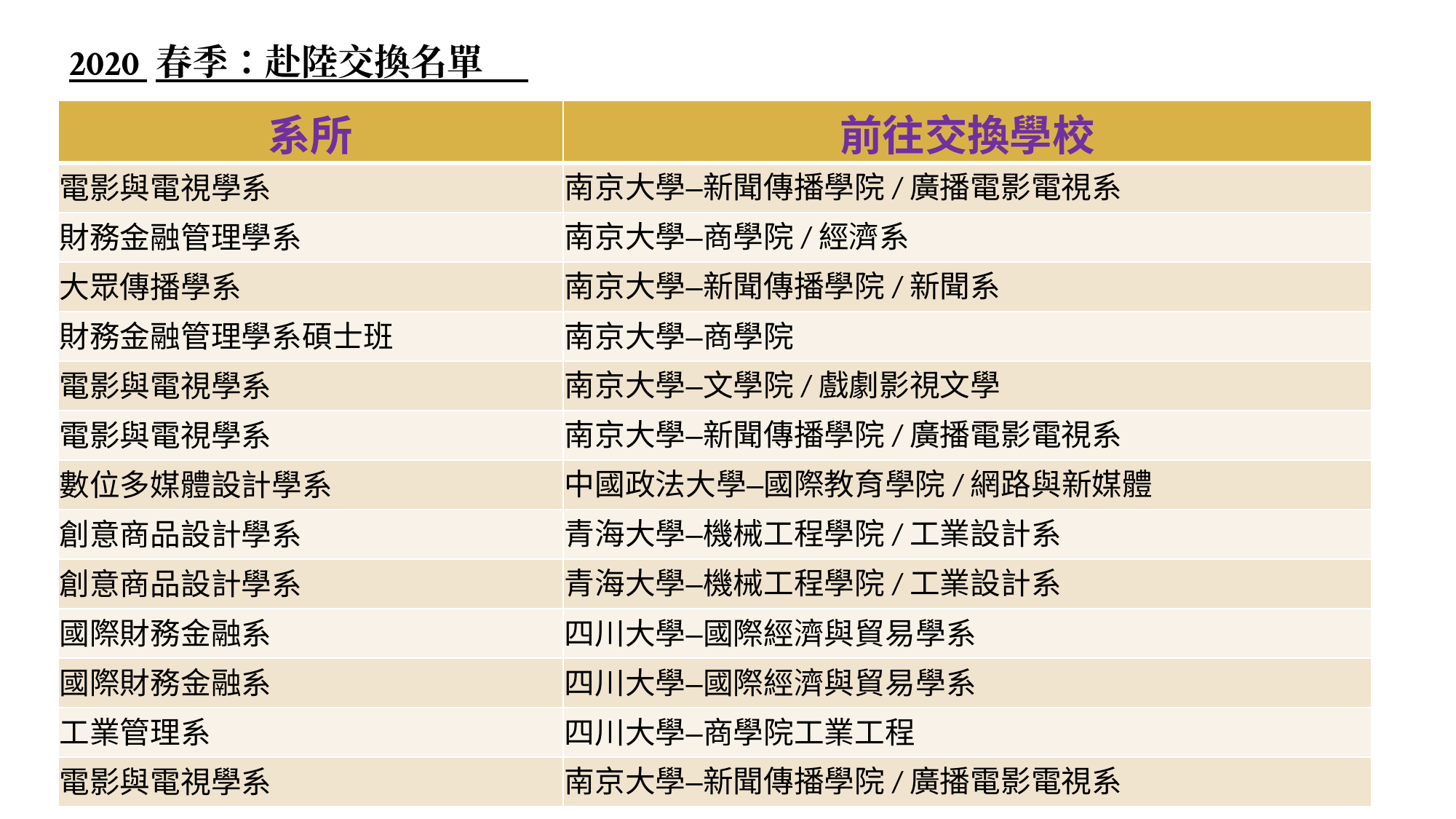

2020 春季：赴陸交換名單
| 系所 | 前往交換學校 |
| --- | --- |
| 電影與電視學系 | 南京大學–新聞傳播學院/廣播電影電視系 |
| 財務金融管理學系 | 南京大學–商學院/經濟系 |
| 大眾傳播學系 | 南京大學–新聞傳播學院/新聞系 |
| 財務金融管理學系碩士班 | 南京大學–商學院 |
| 電影與電視學系 | 南京大學–文學院/戲劇影視文學 |
| 電影與電視學系 | 南京大學–新聞傳播學院/廣播電影電視系 |
| 數位多媒體設計學系 | 中國政法大學–國際教育學院/網路與新媒體 |
| 創意商品設計學系 | 青海大學–機械工程學院/工業設計系 |
| 創意商品設計學系 | 青海大學–機械工程學院/工業設計系 |
| 國際財務金融系 | 四川大學–國際經濟與貿易學系 |
| 國際財務金融系 | 四川大學–國際經濟與貿易學系 |
| 工業管理系 | 四川大學–商學院工業工程 |
| 電影與電視學系 | 南京大學–新聞傳播學院/廣播電影電視系 |
28